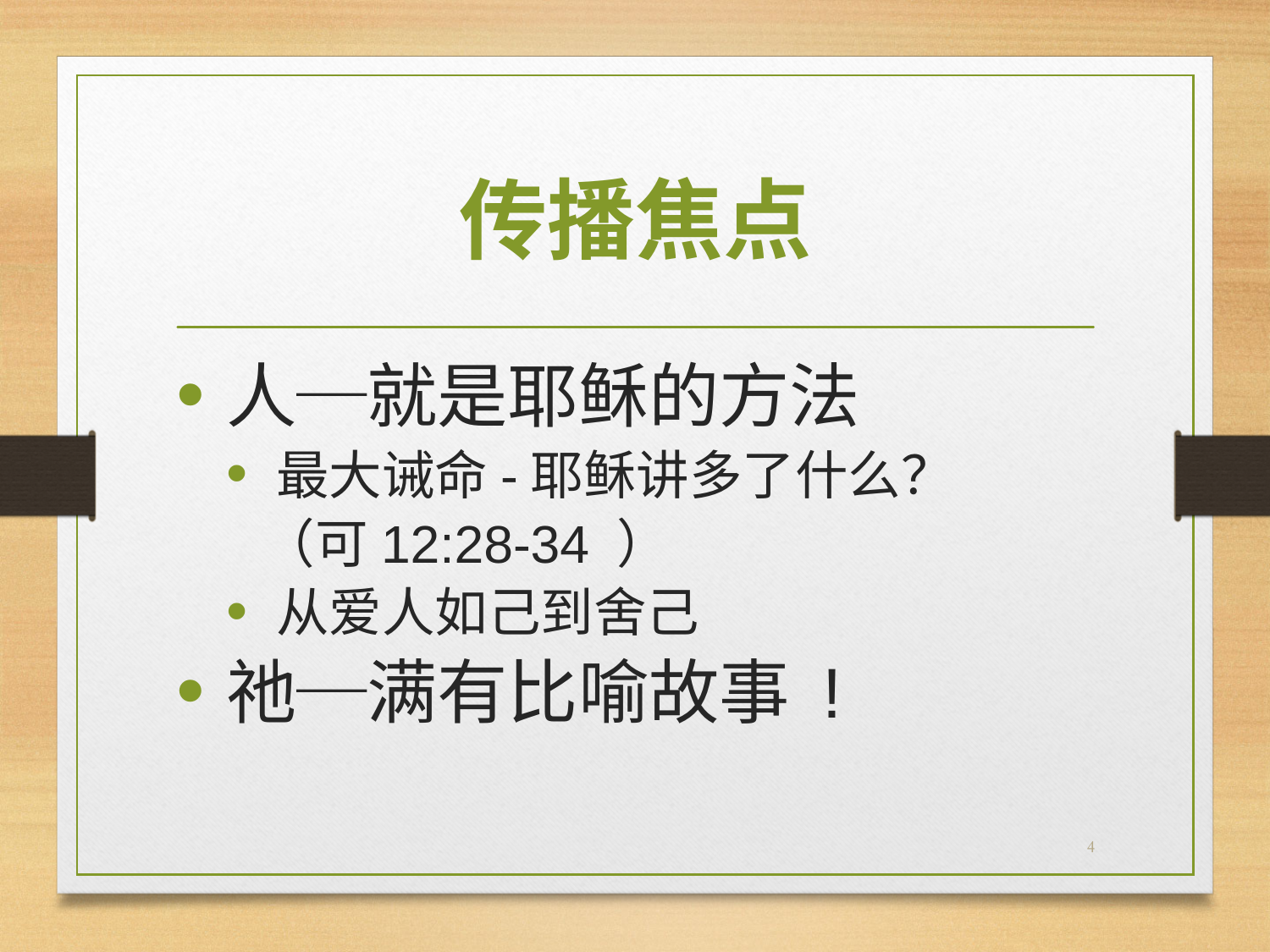

# 传播焦点
人─就是耶稣的方法
最大诫命-耶稣讲多了什么？
  （可12:28-34 ）
从爱人如己到舍己
祂─满有比喻故事 !
4